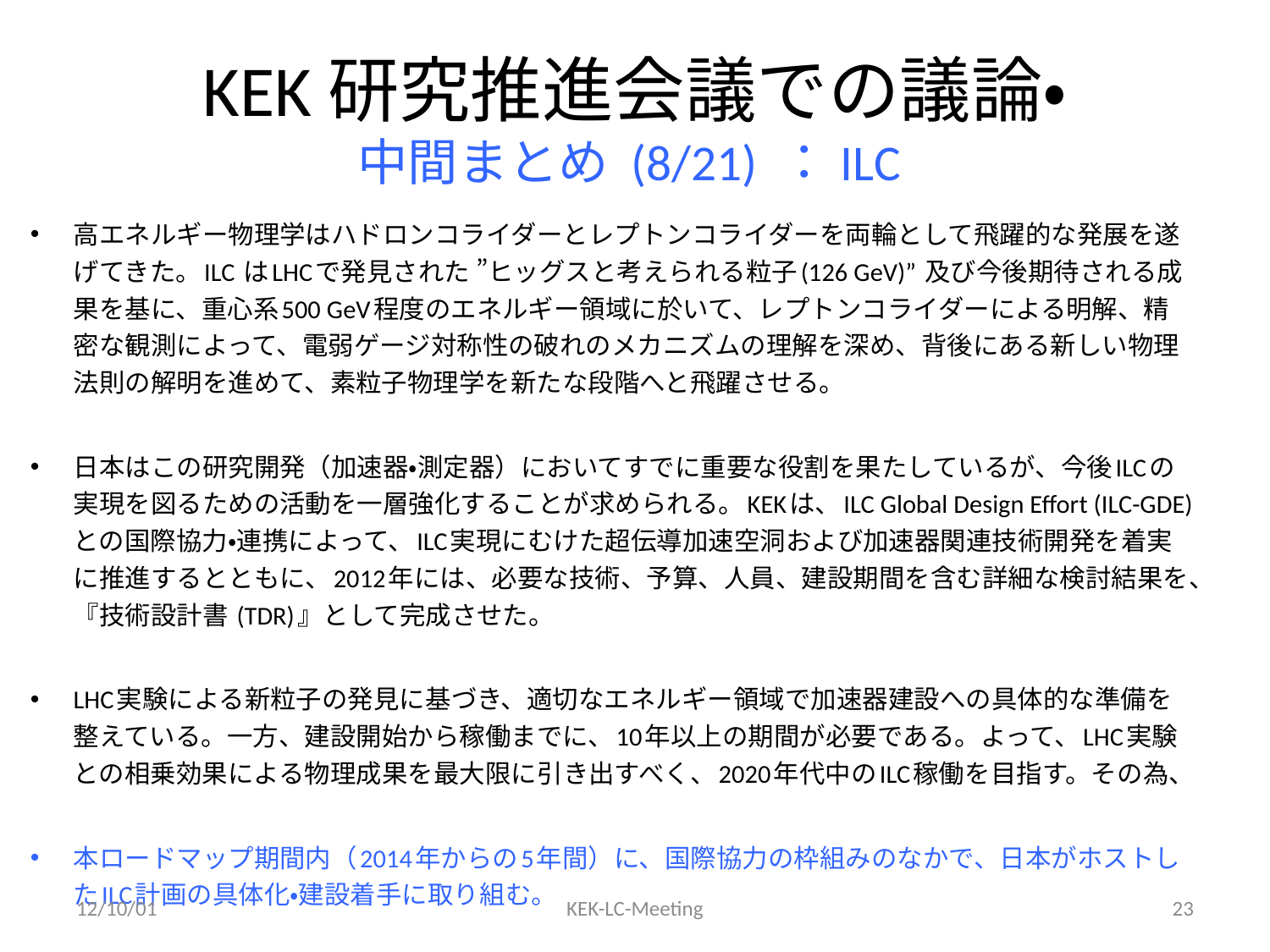

# KEK研究推進会議での議論・ 中間まとめ (8/21) ：ILC
高エネルギー物理学はハドロンコライダーとレプトンコライダーを両輪として飛躍的な発展を遂げてきた。ILC はLHCで発見された ”ヒッグスと考えられる粒子(126 GeV)” 及び今後期待される成果を基に、重心系500 GeV程度のエネルギー領域に於いて、レプトンコライダーによる明解、精密な観測によって、電弱ゲージ対称性の破れのメカニズムの理解を深め、背後にある新しい物理法則の解明を進めて、素粒子物理学を新たな段階へと飛躍させる。

日本はこの研究開発（加速器・測定器）においてすでに重要な役割を果たしているが、今後ILCの実現を図るための活動を一層強化することが求められる。KEKは、ILC Global Design Effort (ILC-GDE)との国際協力・連携によって、ILC実現にむけた超伝導加速空洞および加速器関連技術開発を着実に推進するとともに、2012年には、必要な技術、予算、人員、建設期間を含む詳細な検討結果を、『技術設計書 (TDR)』として完成させた。

LHC実験による新粒子の発見に基づき、適切なエネルギー領域で加速器建設への具体的な準備を整えている。一方、建設開始から稼働までに、10年以上の期間が必要である。よって、LHC実験との相乗効果による物理成果を最大限に引き出すべく、2020年代中のILC稼働を目指す。その為、

本ロードマップ期間内（2014年からの5年間）に、国際協力の枠組みのなかで、日本がホストしたILC計画の具体化・建設着手に取り組む。

12/10/01
KEK-LC-Meeting
23